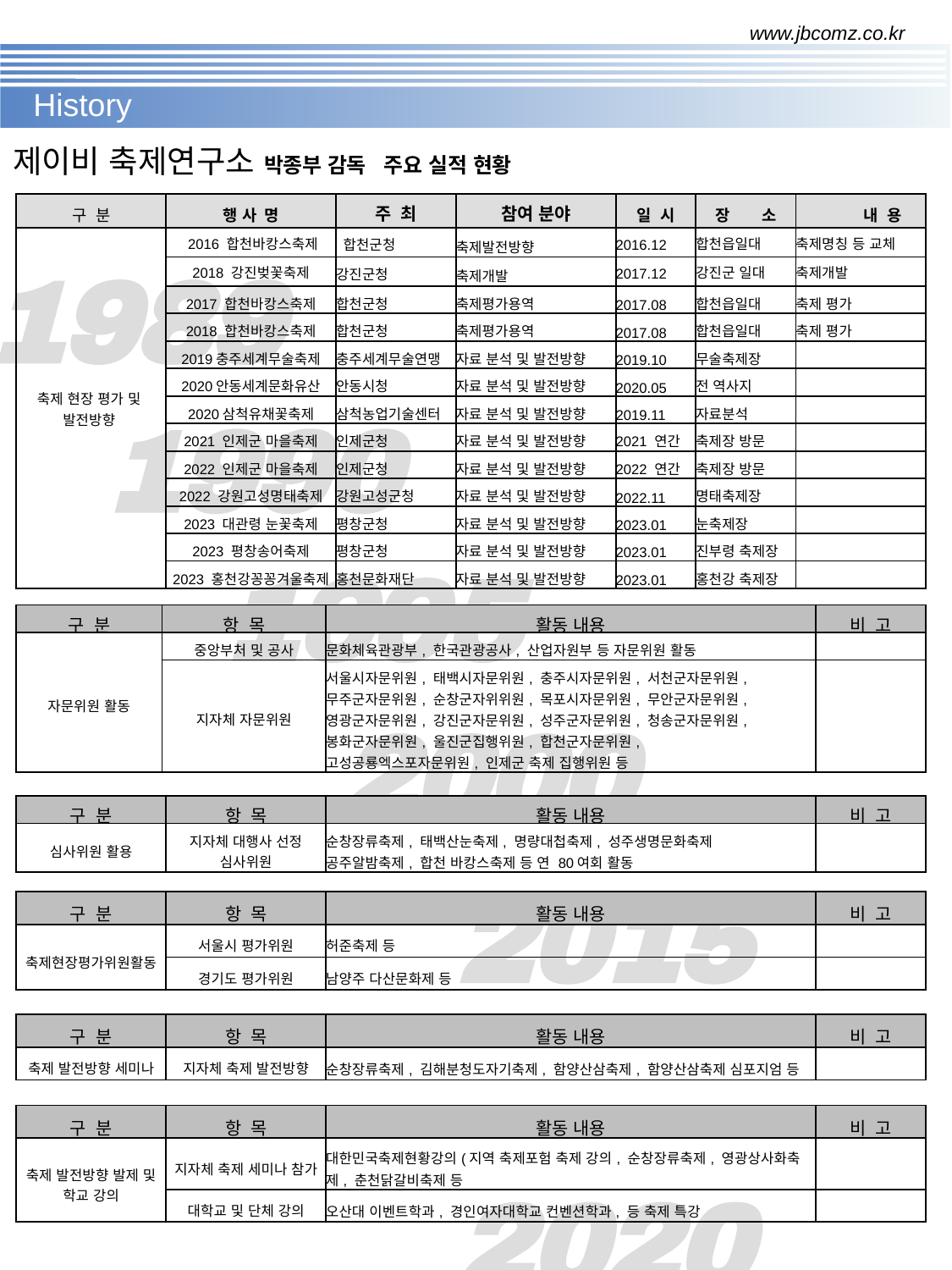

www.jbcomz.co.kr

History
제이비 축제연구소 박종부 감독   주요 실적 현황
| 구 분 | 행 사 명 | 주 최 | 참여 분야 | 일 시 | 장 소 | 내 용 |
| --- | --- | --- | --- | --- | --- | --- |
| 축제 현장 평가 및 발전방향 | 2016 합천바캉스축제 | 합천군청 | 축제발전방향 | 2016.12 | 합천읍일대 | 축제명칭 등 교체 |
|  | 2018 강진벚꽃축제 | 강진군청 | 축제개발 | 2017.12 | 강진군 일대 | 축제개발 |
|  | 2017 합천바캉스축제 | 합천군청 | 축제평가용역 | 2017.08 | 합천읍일대 | 축제 평가 |
|  | 2018 합천바캉스축제 | 합천군청 | 축제평가용역 | 2017.08 | 합천읍일대 | 축제 평가 |
|  | 2019충주세계무술축제 | 충주세계무술연맹 | 자료 분석 및 발전방향 | 2019.10 | 무술축제장 |  |
|  | 2020안동세계문화유산 | 안동시청 | 자료 분석 및 발전방향 | 2020.05 | 전 역사지 |  |
|  | 2020삼척유채꽃축제 | 삼척농업기술센터 | 자료 분석 및 발전방향 | 2019.11 | 자료분석 |  |
|  | 2021 인제군 마을축제 | 인제군청 | 자료 분석 및 발전방향 | 2021 연간 | 축제장 방문 |  |
|  | 2022 인제군 마을축제 | 인제군청 | 자료 분석 및 발전방향 | 2022 연간 | 축제장 방문 |  |
|  | 2022 강원고성명태축제 | 강원고성군청 | 자료 분석 및 발전방향 | 2022.11 | 명태축제장 |  |
|  | 2023 대관령 눈꽃축제 | 평창군청 | 자료 분석 및 발전방향 | 2023.01 | 눈축제장 |  |
|  | 2023 평창송어축제 | 평창군청 | 자료 분석 및 발전방향 | 2023.01 | 진부령 축제장 |  |
|  | 2023 홍천강꽁꽁겨울축제 | 홍천문화재단 | 자료 분석 및 발전방향 | 2023.01 | 홍천강 축제장 |  |
1989
1990
1995
2000
2015
		2020
| 구 분 | 항 목 | 활동 내용 | 비 고 |
| --- | --- | --- | --- |
| 자문위원 활동 | 중앙부처 및 공사 | 문화체육관광부, 한국관광공사, 산업자원부 등 자문위원 활동 |  |
|  | 지자체 자문위원 | 서울시자문위원, 태백시자문위원, 충주시자문위원, 서천군자문위원, 무주군자문위원, 순창군자위위원, 목포시자문위원, 무안군자문위원, 영광군자문위원, 강진군자문위원, 성주군자문위원, 청송군자문위원, 봉화군자문위원, 울진군집행위원, 합천군자문위원, 고성공룡엑스포자문위원, 인제군 축제 집행위원 등 |  |
| 구 분 | 항 목 | 활동 내용 | 비 고 |
| --- | --- | --- | --- |
| 심사위원 활용 | 지자체 대행사 선정 심사위원 | 순창장류축제, 태백산눈축제, 명량대첩축제, 성주생명문화축제 공주알밤축제, 합천 바캉스축제 등 연 80여회 활동 |  |
| 구 분 | 항 목 | 활동 내용 | 비 고 |
| --- | --- | --- | --- |
| 축제현장평가위원활동 | 서울시 평가위원 | 허준축제 등 |  |
|  | 경기도 평가위원 | 남양주 다산문화제 등 |  |
| 구 분 | 항 목 | 활동 내용 | 비 고 |
| --- | --- | --- | --- |
| 축제 발전방향 세미나 | 지자체 축제 발전방향 | 순창장류축제, 김해분청도자기축제, 함양산삼축제, 함양산삼축제 심포지엄 등 |  |
| 구 분 | 항 목 | 활동 내용 | 비 고 |
| --- | --- | --- | --- |
| 축제 발전방향 발제 및 학교 강의 | 지자체 축제 세미나 참가 | 대한민국축제현황강의(지역 축제포험 축제 강의, 순창장류축제, 영광상사화축제, 춘천닭갈비축제 등 |  |
|  | 대학교 및 단체 강의 | 오산대 이벤트학과, 경인여자대학교 컨벤션학과, 등 축제 특강 |  |